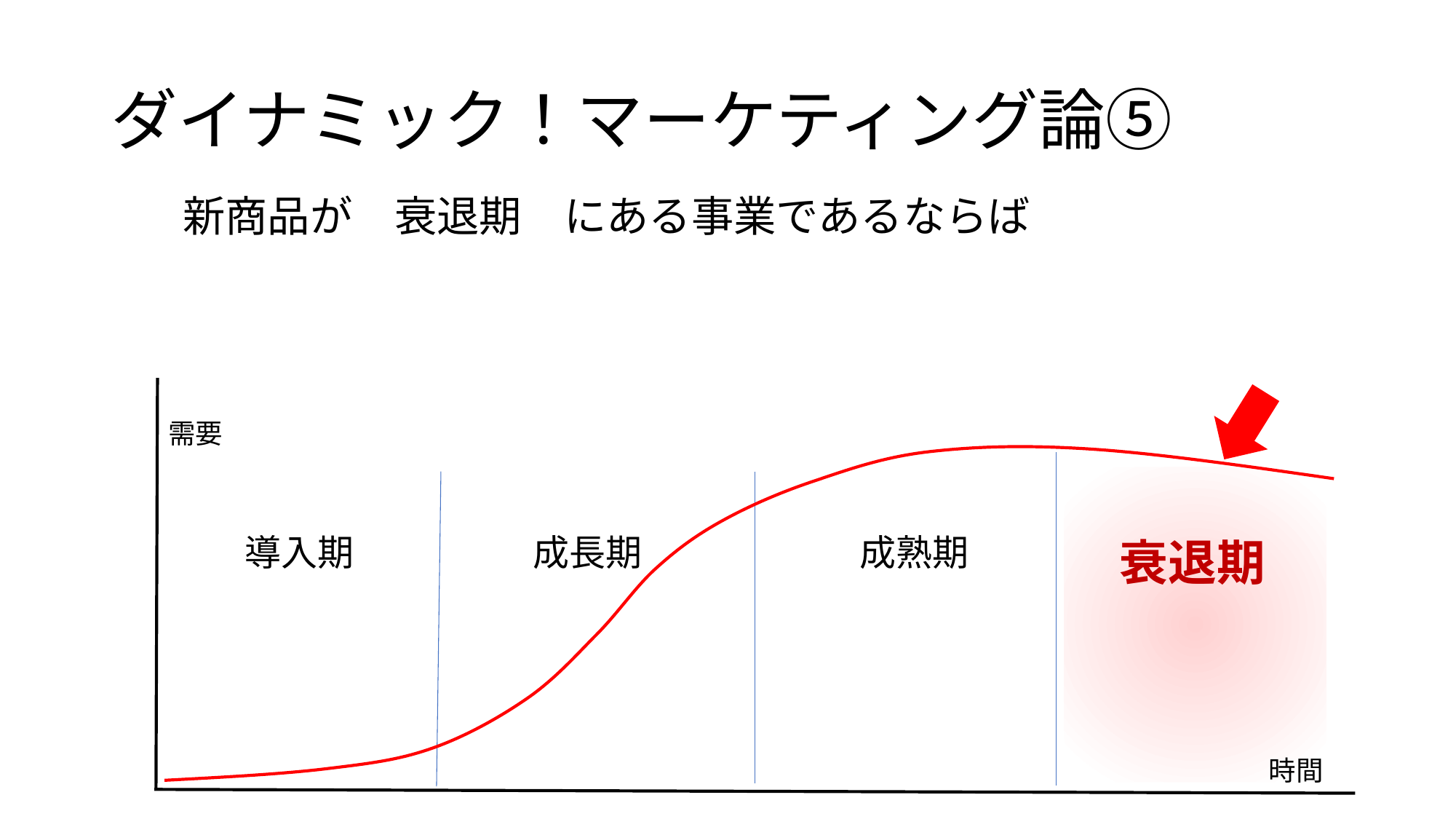

# ダイナミック！マーケティング論⑤
新商品が　衰退期　にある事業であるならば

需要

導入期
成長期
成熟期
衰退期
時間